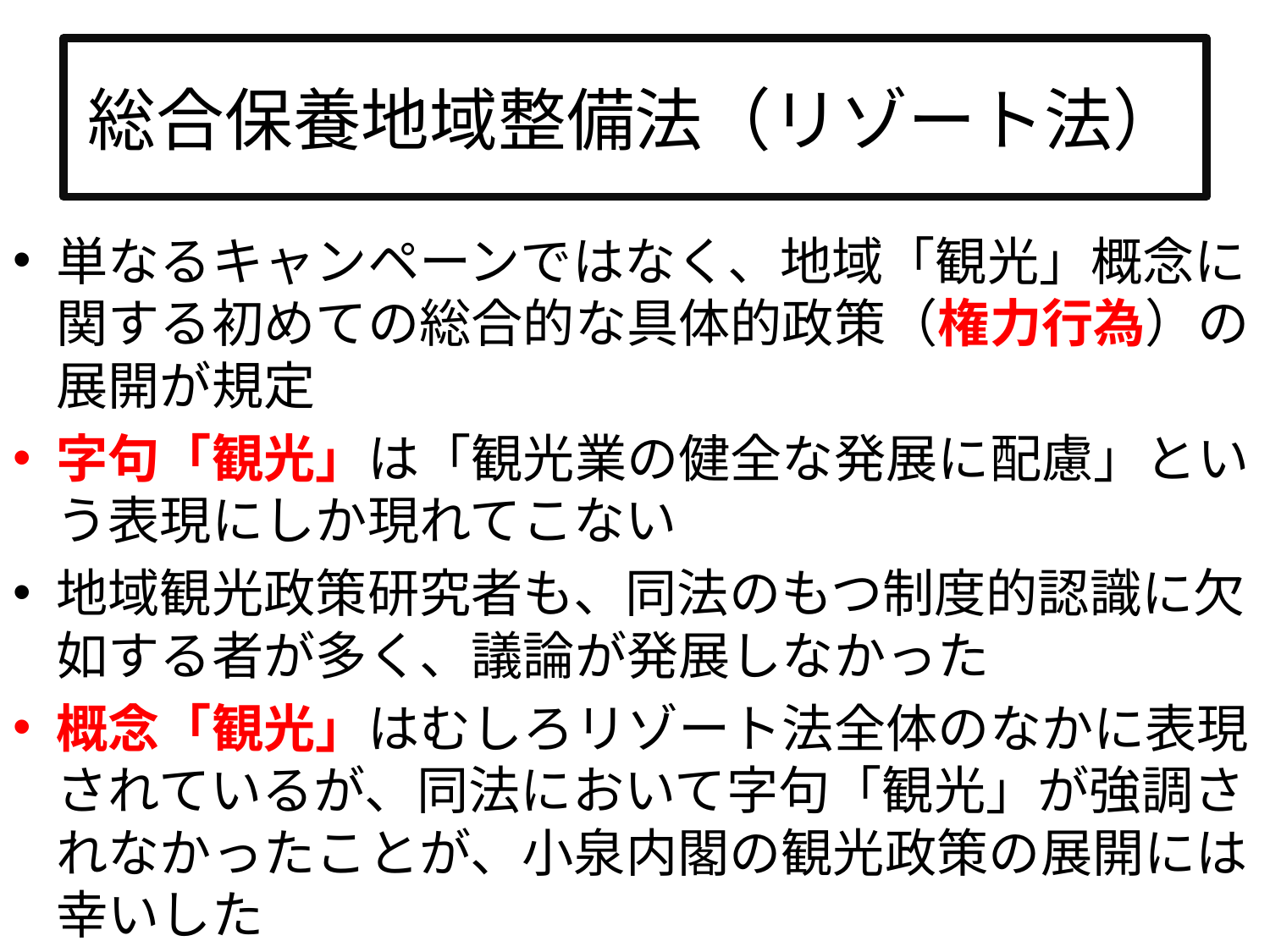

# 総合保養地域整備法（リゾート法）
単なるキャンペーンではなく、地域「観光」概念に関する初めての総合的な具体的政策（権力行為）の展開が規定
字句「観光」は「観光業の健全な発展に配慮」という表現にしか現れてこない
地域観光政策研究者も、同法のもつ制度的認識に欠如する者が多く、議論が発展しなかった
概念「観光」はむしろリゾート法全体のなかに表現されているが、同法において字句「観光」が強調されなかったことが、小泉内閣の観光政策の展開には幸いした